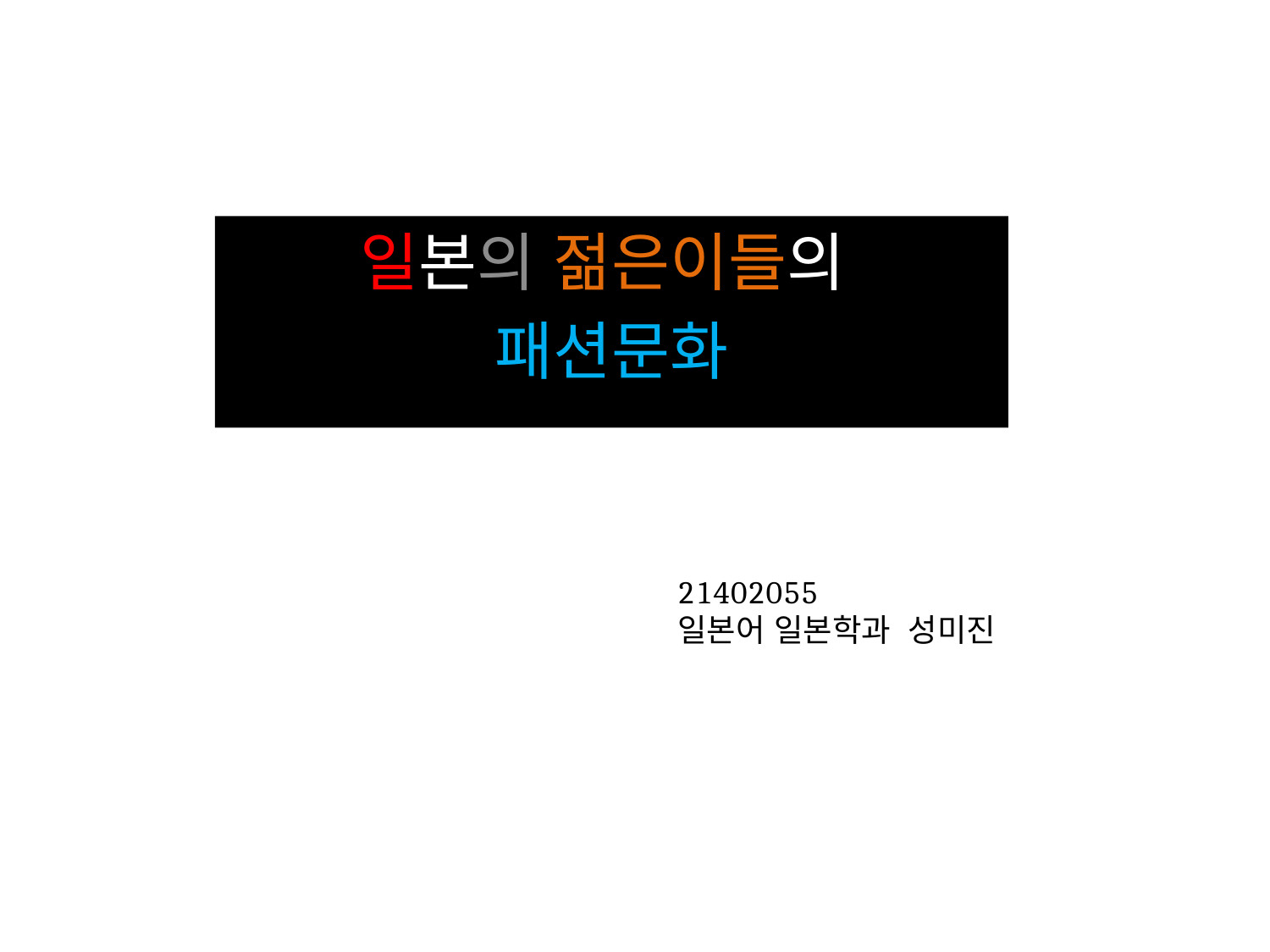

일본의 젊은이들의
패션문화
21402055
일본어 일본학과  성미진